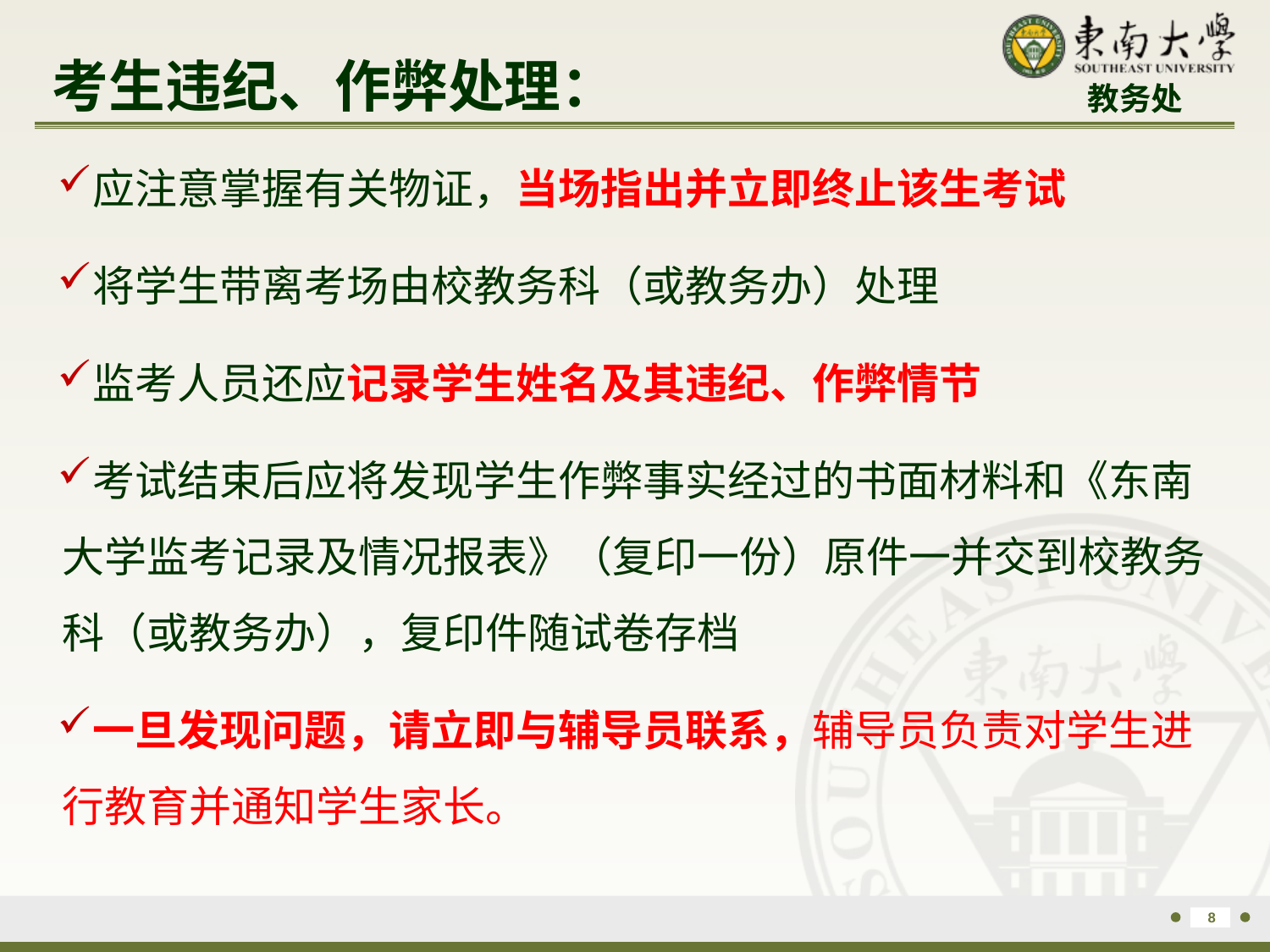

考生违纪、作弊处理：
应注意掌握有关物证，当场指出并立即终止该生考试
将学生带离考场由校教务科（或教务办）处理
监考人员还应记录学生姓名及其违纪、作弊情节
考试结束后应将发现学生作弊事实经过的书面材料和《东南大学监考记录及情况报表》（复印一份）原件一并交到校教务科（或教务办），复印件随试卷存档
一旦发现问题，请立即与辅导员联系，辅导员负责对学生进行教育并通知学生家长。
8